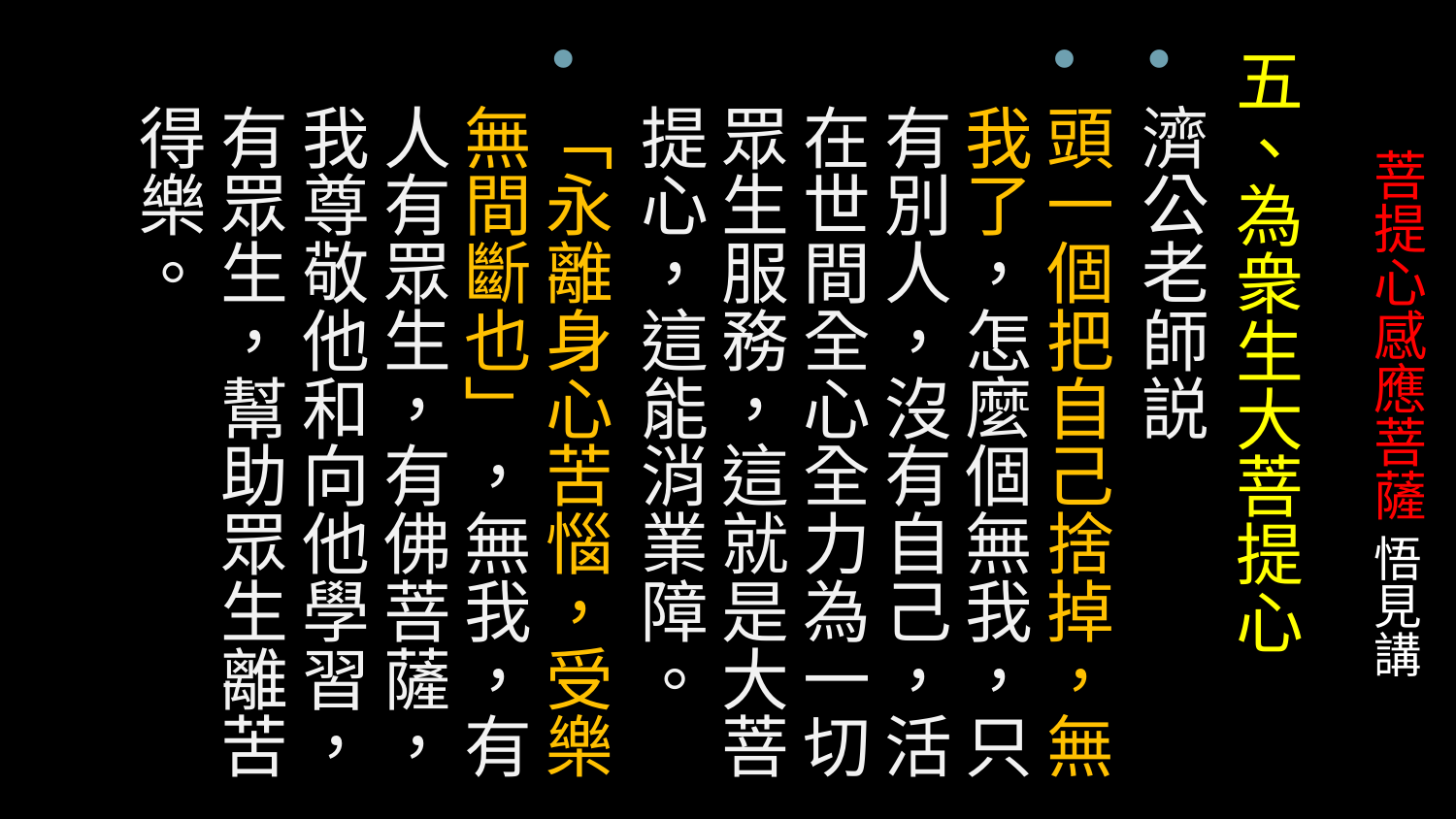

五、為衆生大菩提心
濟公老師説
頭一個把自己捨掉，無我了，怎麼個無我，只有別人，沒有自己，活在世間全心全力為一切眾生服務，這就是大菩提心，這能消業障。
「永離身心苦惱，受樂無間斷也」，無我，有人有眾生，有佛菩薩，我尊敬他和向他學習，有眾生，幫助眾生離苦得樂。

# 菩提心感應菩薩 悟見講